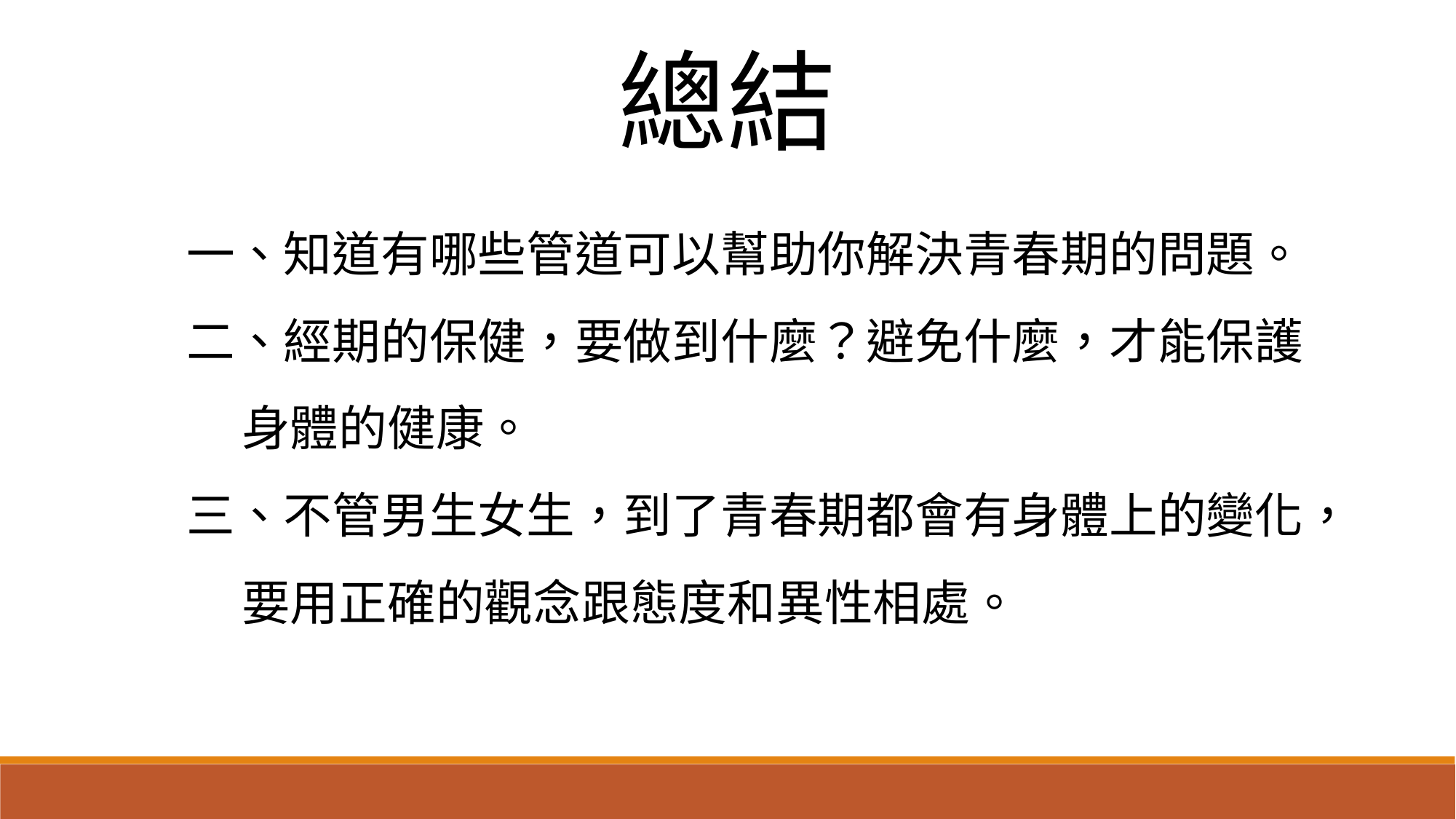

總結
一、知道有哪些管道可以幫助你解決青春期的問題。
二、經期的保健，要做到什麼？避免什麼，才能保護
    身體的健康。
三、不管男生女生，到了青春期都會有身體上的變化，
    要用正確的觀念跟態度和異性相處。